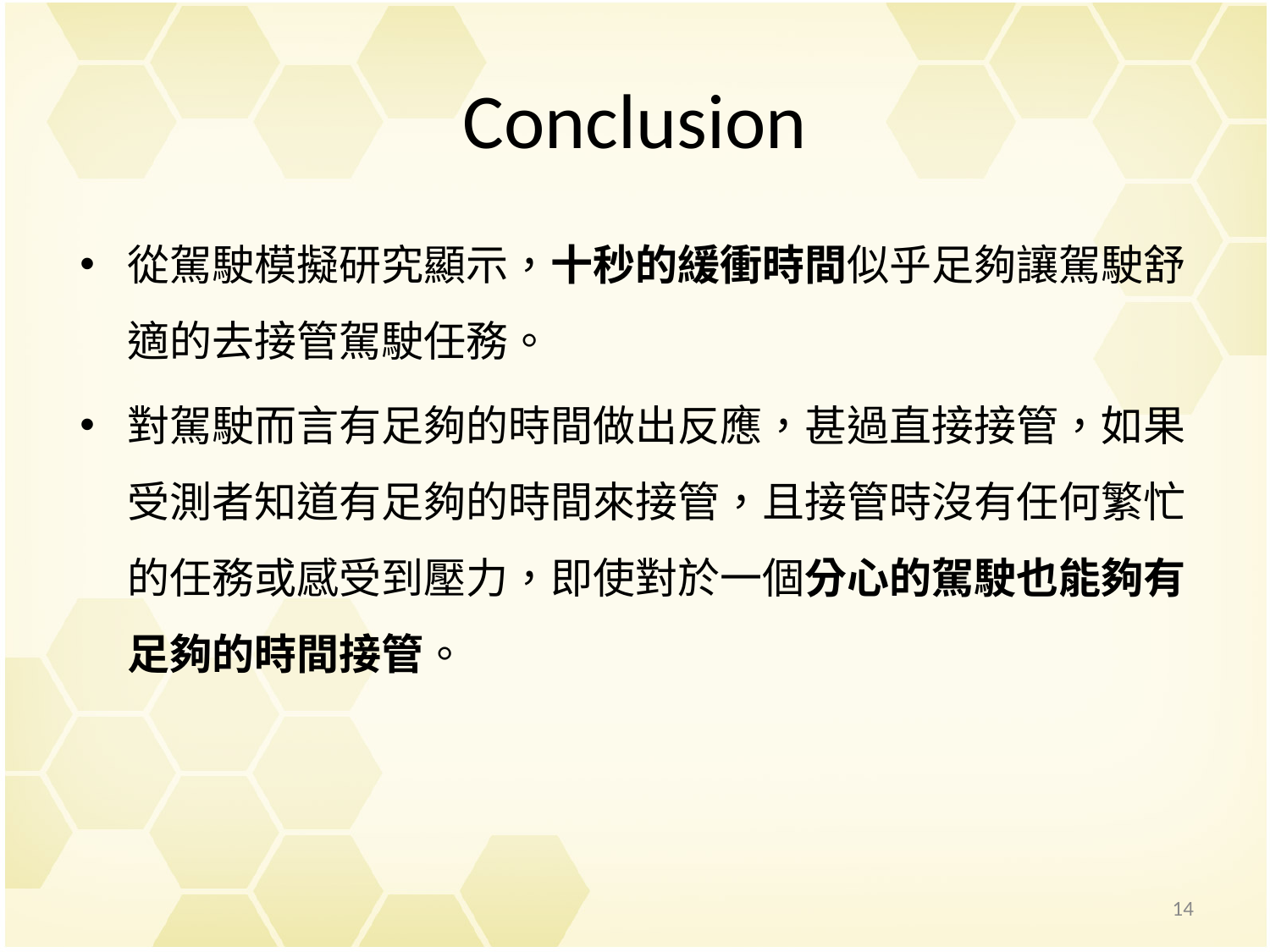

# Conclusion
從駕駛模擬研究顯示，十秒的緩衝時間似乎足夠讓駕駛舒適的去接管駕駛任務。
對駕駛而言有足夠的時間做出反應，甚過直接接管，如果受測者知道有足夠的時間來接管，且接管時沒有任何繁忙的任務或感受到壓力，即使對於一個分心的駕駛也能夠有足夠的時間接管。
14